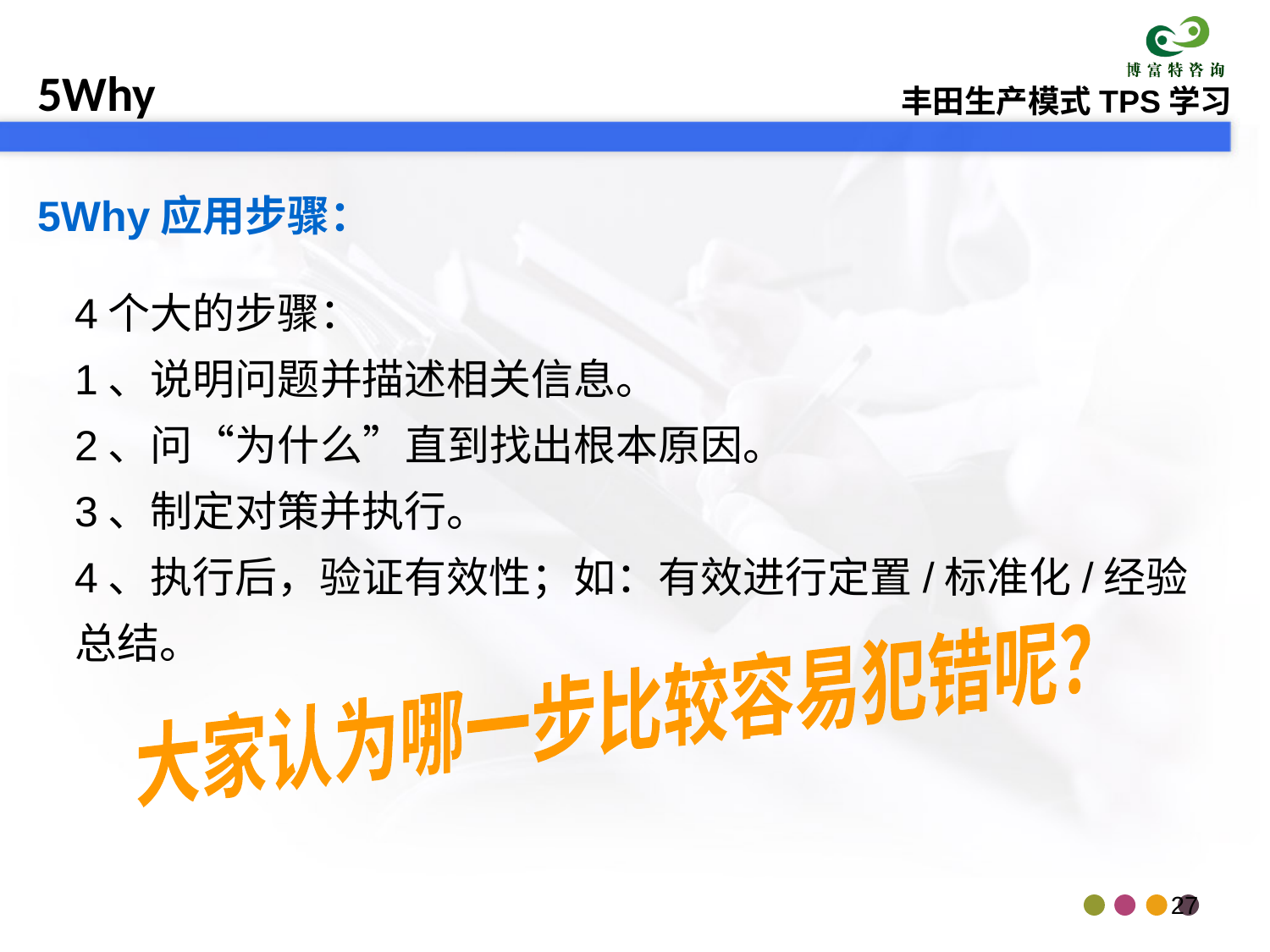

5Why应用步骤：
4个大的步骤：
1、说明问题并描述相关信息。
2、问“为什么”直到找出根本原因。
3、制定对策并执行。
4、执行后，验证有效性；如：有效进行定置/标准化/经验总结。
大家认为哪一步比较容易犯错呢？